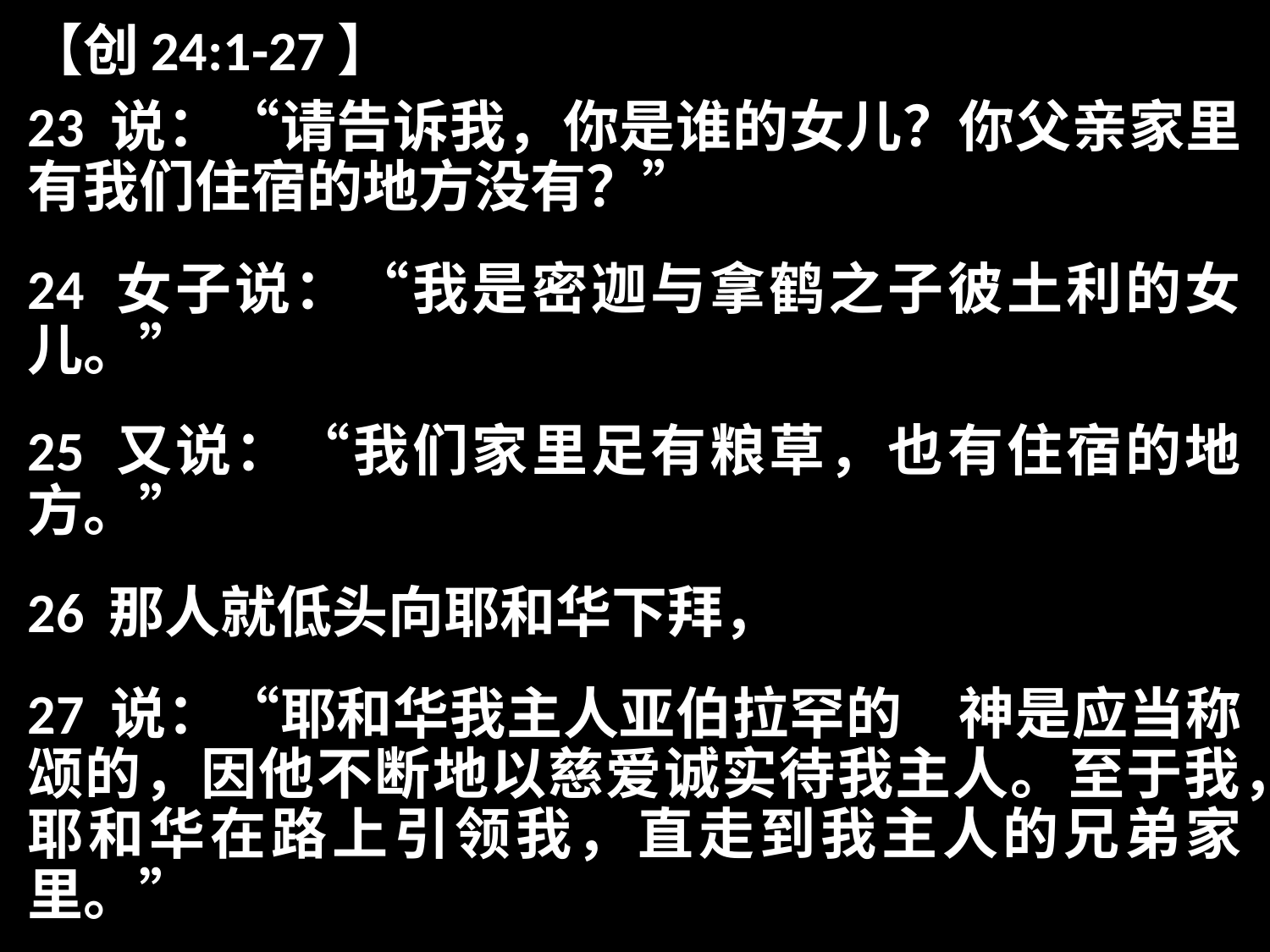

【创24:1-27】
23 说：“请告诉我，你是谁的女儿？你父亲家里有我们住宿的地方没有？”

24 女子说：“我是密迦与拿鹤之子彼土利的女儿。”

25 又说：“我们家里足有粮草，也有住宿的地方。”

26 那人就低头向耶和华下拜，

27 说：“耶和华我主人亚伯拉罕的　神是应当称颂的，因他不断地以慈爱诚实待我主人。至于我，耶和华在路上引领我，直走到我主人的兄弟家里。”